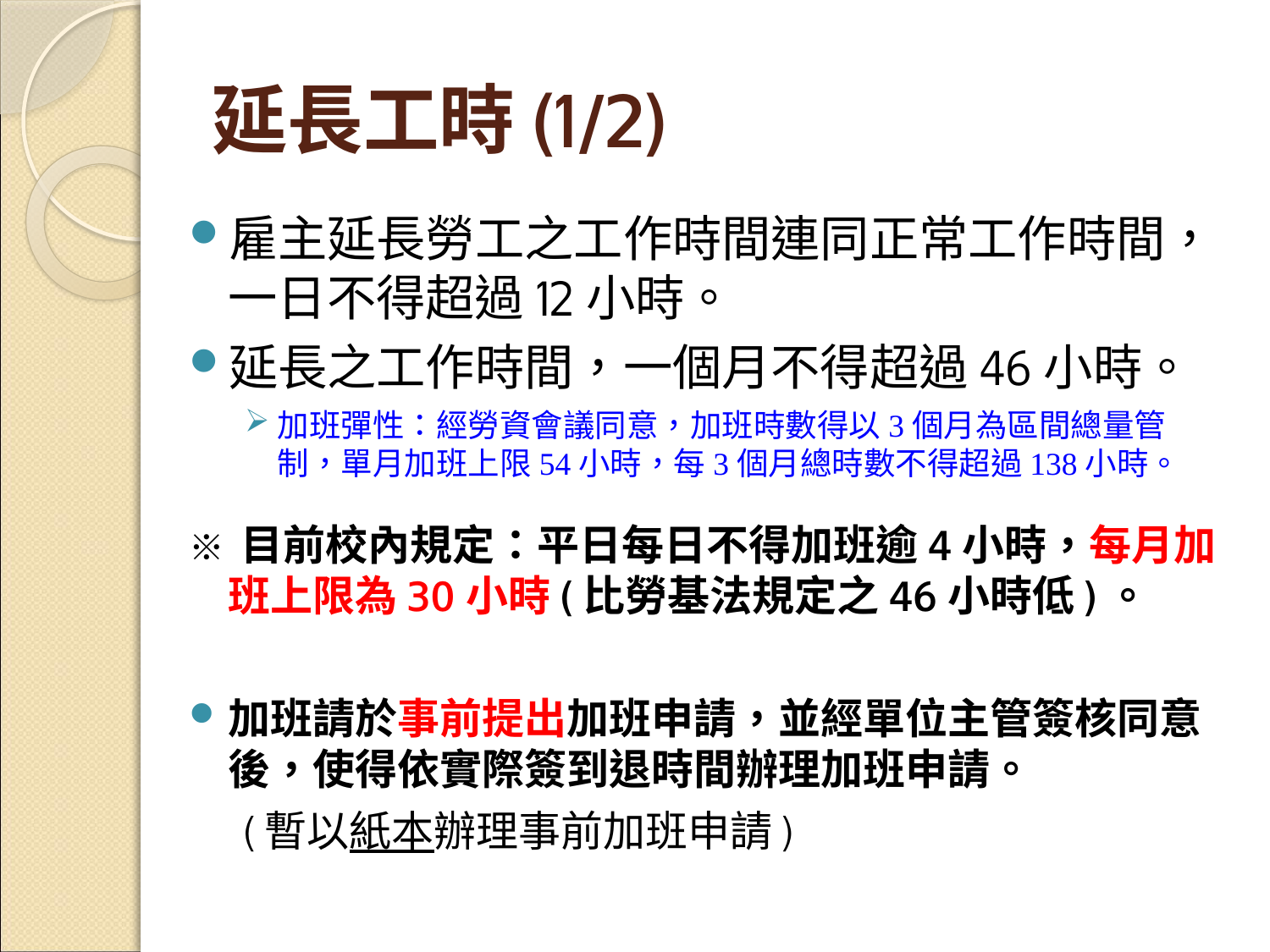

# 延長工時(1/2)
雇主延長勞工之工作時間連同正常工作時間， 一日不得超過12小時。
延長之工作時間，一個月不得超過46小時。
加班彈性：經勞資會議同意，加班時數得以3個月為區間總量管制，單月加班上限54小時，每3個月總時數不得超過138小時。

※ 目前校內規定：平日每日不得加班逾4小時，每月加班上限為30小時(比勞基法規定之46小時低)。

加班請於事前提出加班申請，並經單位主管簽核同意後，使得依實際簽到退時間辦理加班申請。
    (暫以紙本辦理事前加班申請)